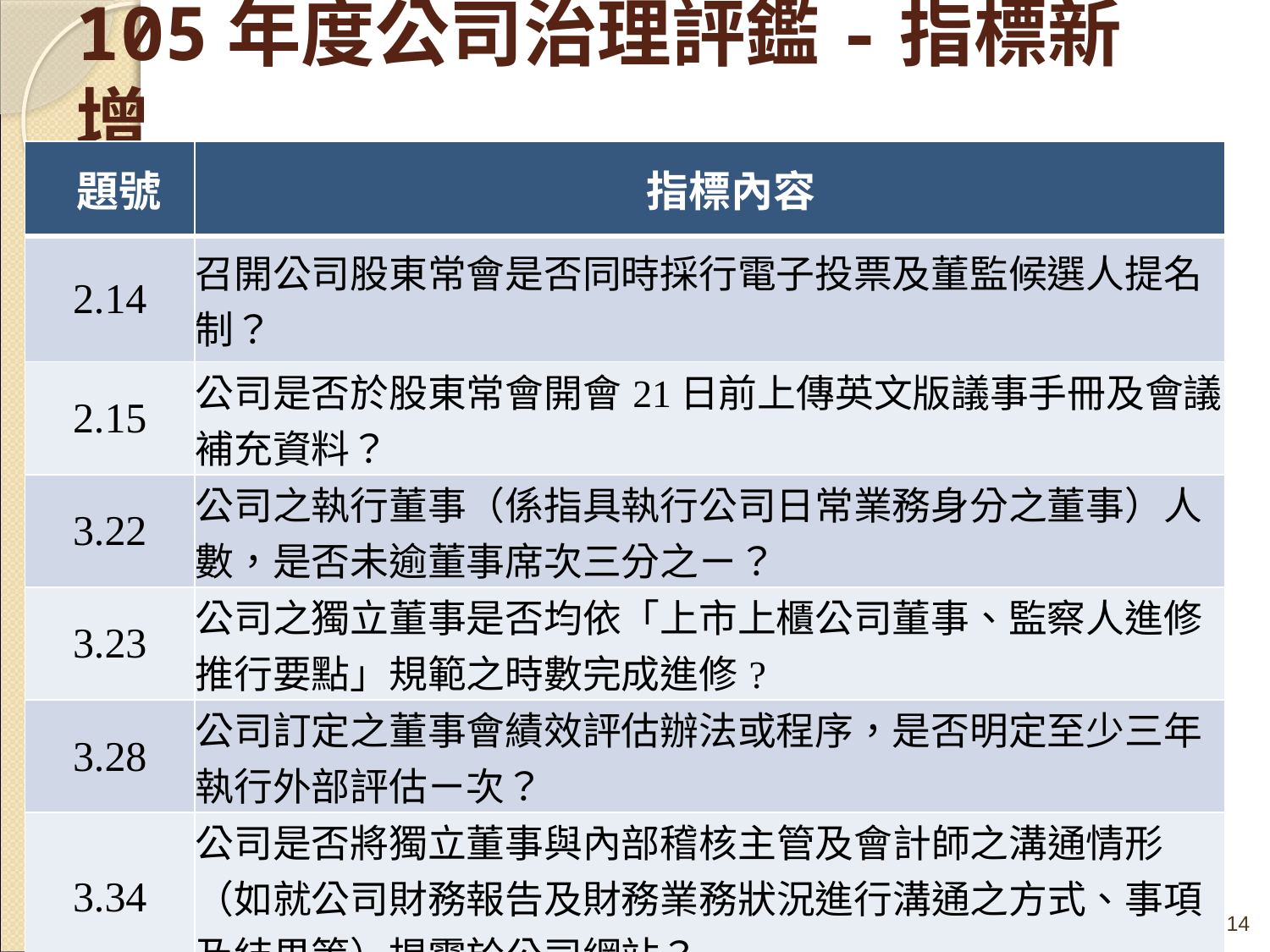

# 105年度公司治理評鑑-指標新增
| 題號 | 指標內容 |
| --- | --- |
| 2.14 | 召開公司股東常會是否同時採行電子投票及董監候選人提名制？ |
| 2.15 | 公司是否於股東常會開會21日前上傳英文版議事手冊及會議補充資料？ |
| 3.22 | 公司之執行董事（係指具執行公司日常業務身分之董事）人數，是否未逾董事席次三分之ㄧ？ |
| 3.23 | 公司之獨立董事是否均依「上市上櫃公司董事、監察人進修推行要點」規範之時數完成進修? |
| 3.28 | 公司訂定之董事會績效評估辦法或程序，是否明定至少三年執行外部評估ㄧ次？ |
| 3.34 | 公司是否將獨立董事與內部稽核主管及會計師之溝通情形（如就公司財務報告及財務業務狀況進行溝通之方式、事項及結果等）揭露於公司網站？ |

14